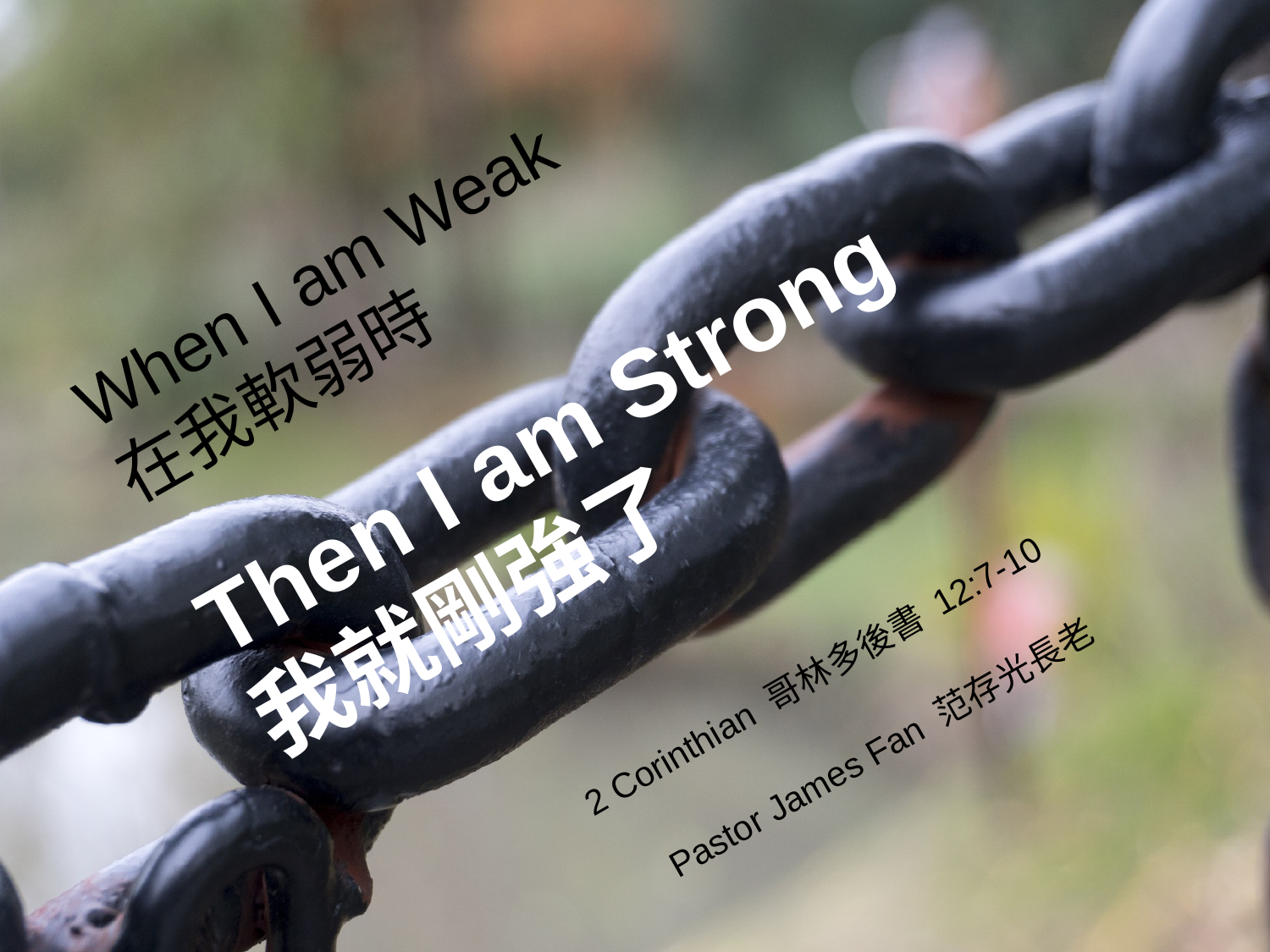

When I am Weak
在我軟弱時

Then I am Strong
我就剛強了
2 Corinthian 哥林多後書 12:7-10
Pastor James Fan 范存光長老